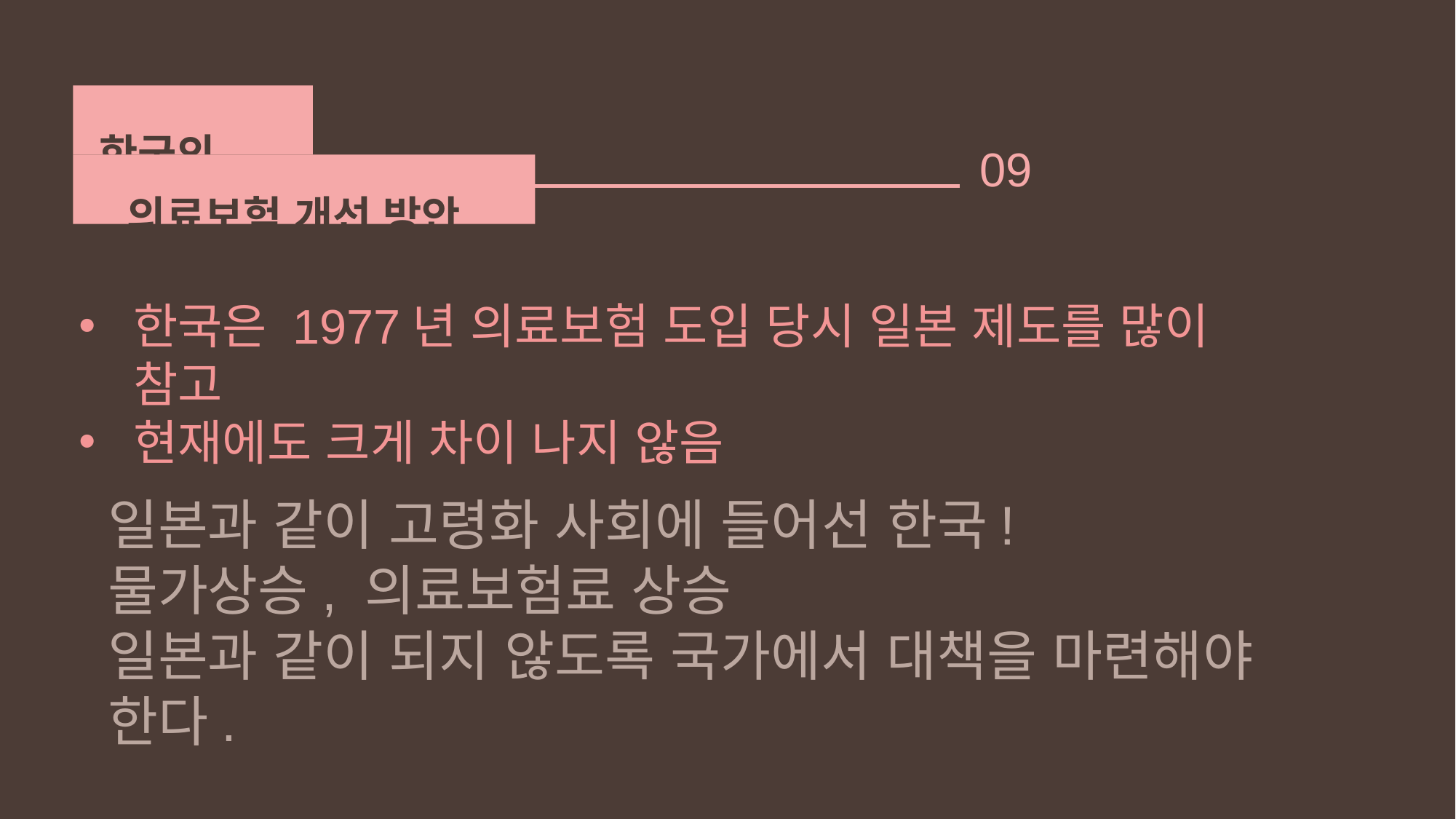

한국의

의료보험 개선 방안

09
한국은 1977년 의료보험 도입 당시 일본 제도를 많이 참고
현재에도 크게 차이 나지 않음
일본과 같이 고령화 사회에 들어선 한국!
물가상승, 의료보험료 상승
일본과 같이 되지 않도록 국가에서 대책을 마련해야 한다.